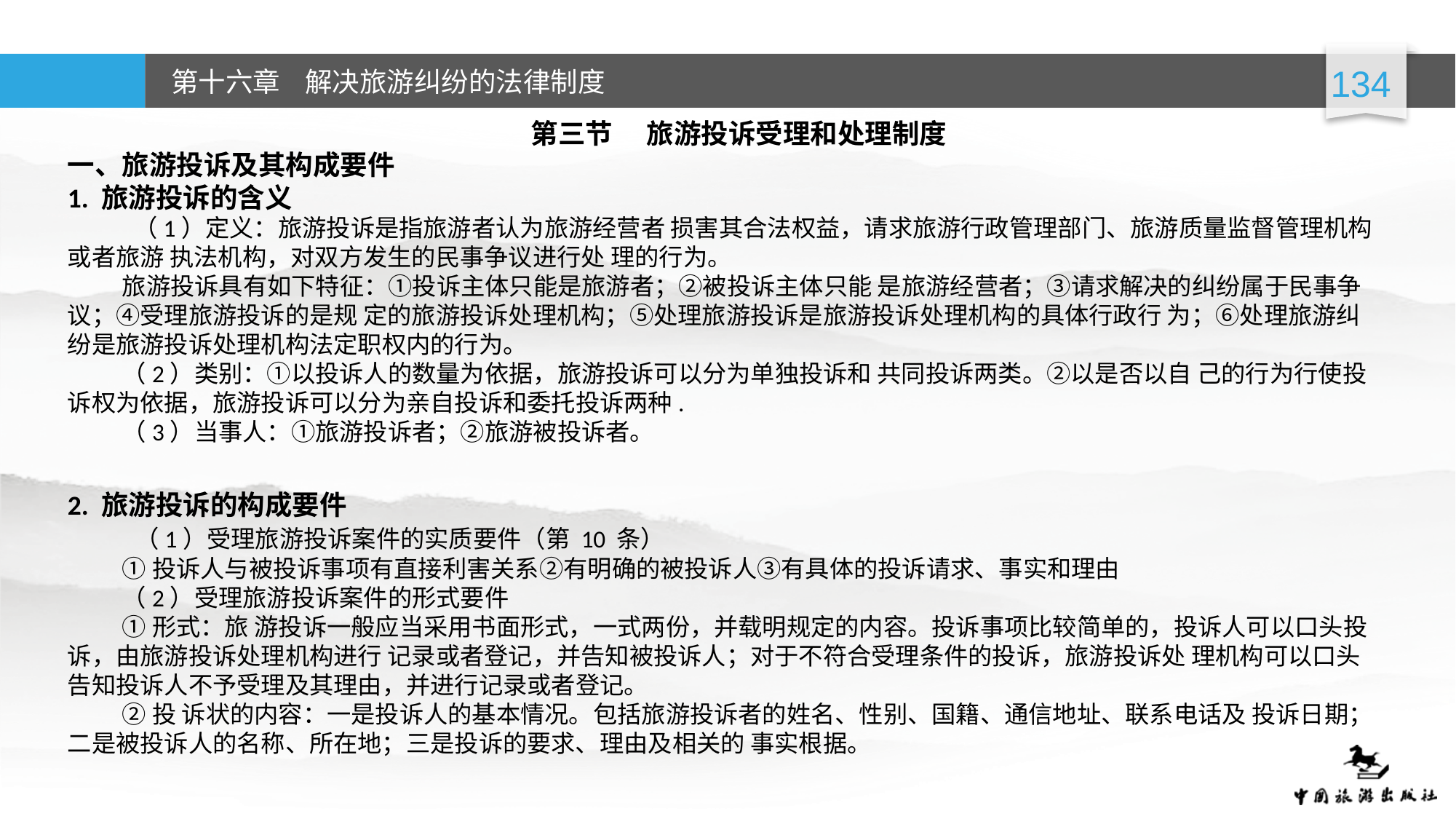

第三节  旅游投诉受理和处理制度
一、旅游投诉及其构成要件
1. 旅游投诉的含义
 （1）定义：旅游投诉是指旅游者认为旅游经营者 损害其合法权益，请求旅游行政管理部门、旅游质量监督管理机构或者旅游 执法机构，对双方发生的民事争议进行处 理的行为。
旅游投诉具有如下特征：①投诉主体只能是旅游者；②被投诉主体只能 是旅游经营者；③请求解决的纠纷属于民事争议；④受理旅游投诉的是规 定的旅游投诉处理机构；⑤处理旅游投诉是旅游投诉处理机构的具体行政行 为；⑥处理旅游纠纷是旅游投诉处理机构法定职权内的行为。
（2）类别：①以投诉人的数量为依据，旅游投诉可以分为单独投诉和 共同投诉两类。②以是否以自 己的行为行使投诉权为依据，旅游投诉可以分为亲自投诉和委托投诉两种.
（3）当事人：①旅游投诉者；②旅游被投诉者。
2. 旅游投诉的构成要件
 （1）受理旅游投诉案件的实质要件（第 10 条）
①投诉人与被投诉事项有直接利害关系②有明确的被投诉人③有具体的投诉请求、事实和理由
（2）受理旅游投诉案件的形式要件
①形式：旅 游投诉一般应当采用书面形式，一式两份，并载明规定的内容。投诉事项比较简单的，投诉人可以口头投诉，由旅游投诉处理机构进行 记录或者登记，并告知被投诉人；对于不符合受理条件的投诉，旅游投诉处 理机构可以口头告知投诉人不予受理及其理由，并进行记录或者登记。
②投 诉状的内容：一是投诉人的基本情况。包括旅游投诉者的姓名、性别、国籍、通信地址、联系电话及 投诉日期；二是被投诉人的名称、所在地；三是投诉的要求、理由及相关的 事实根据。